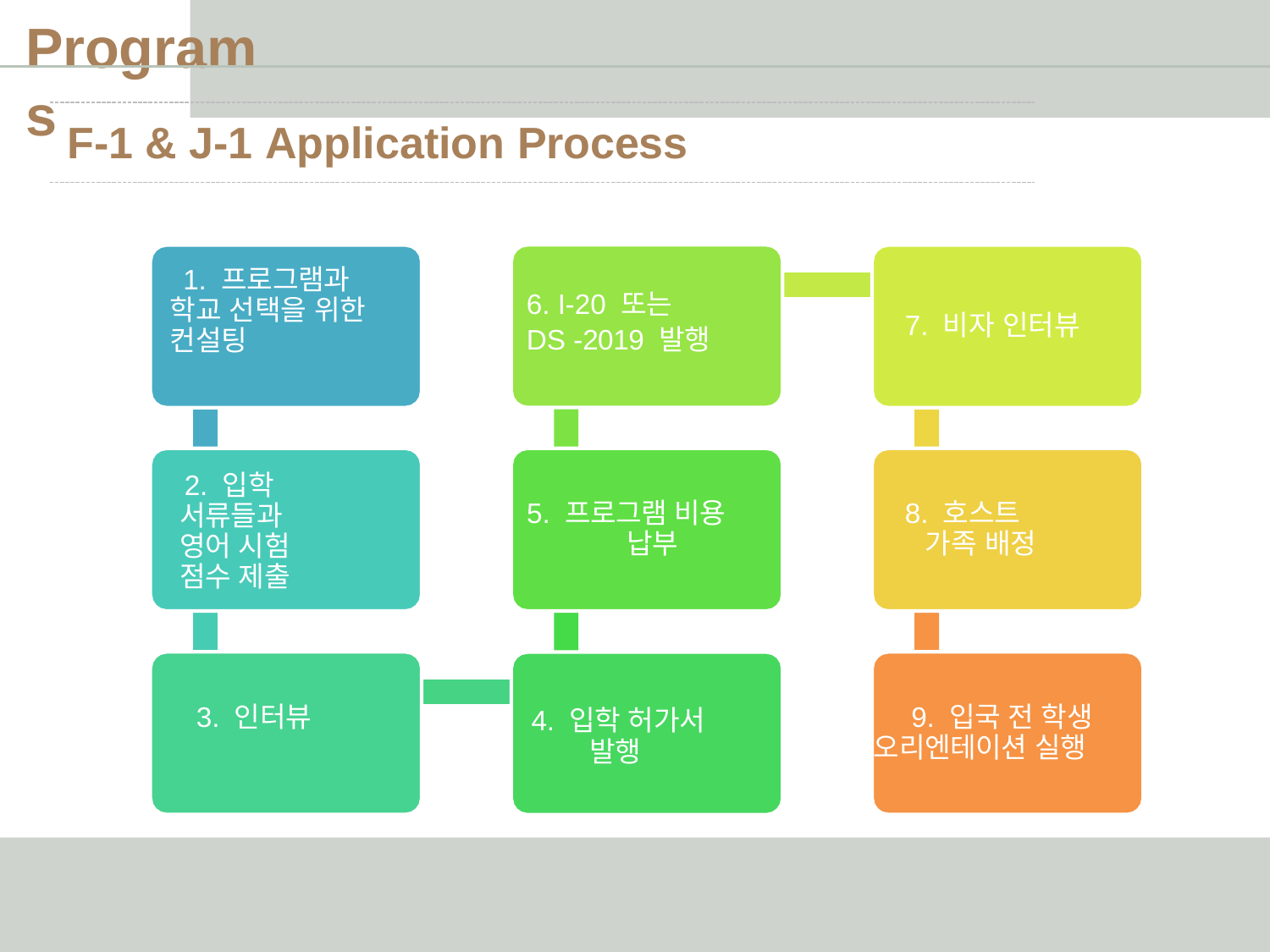

# Programs

F-1 & J-1 Application Process

1. 프로그램과 학교 선택을 위한 컨설팅
6. I-20 또는
DS -2019 발행

7. 비자 인터뷰

2. 입학 서류들과 영어 시험 점수 제출

5. 프로그램 비용 납부
8. 호스트 가족 배정

9. 입국 전 학생 오리엔테이션 실행
3. 인터뷰
4. 입학 허가서 발행